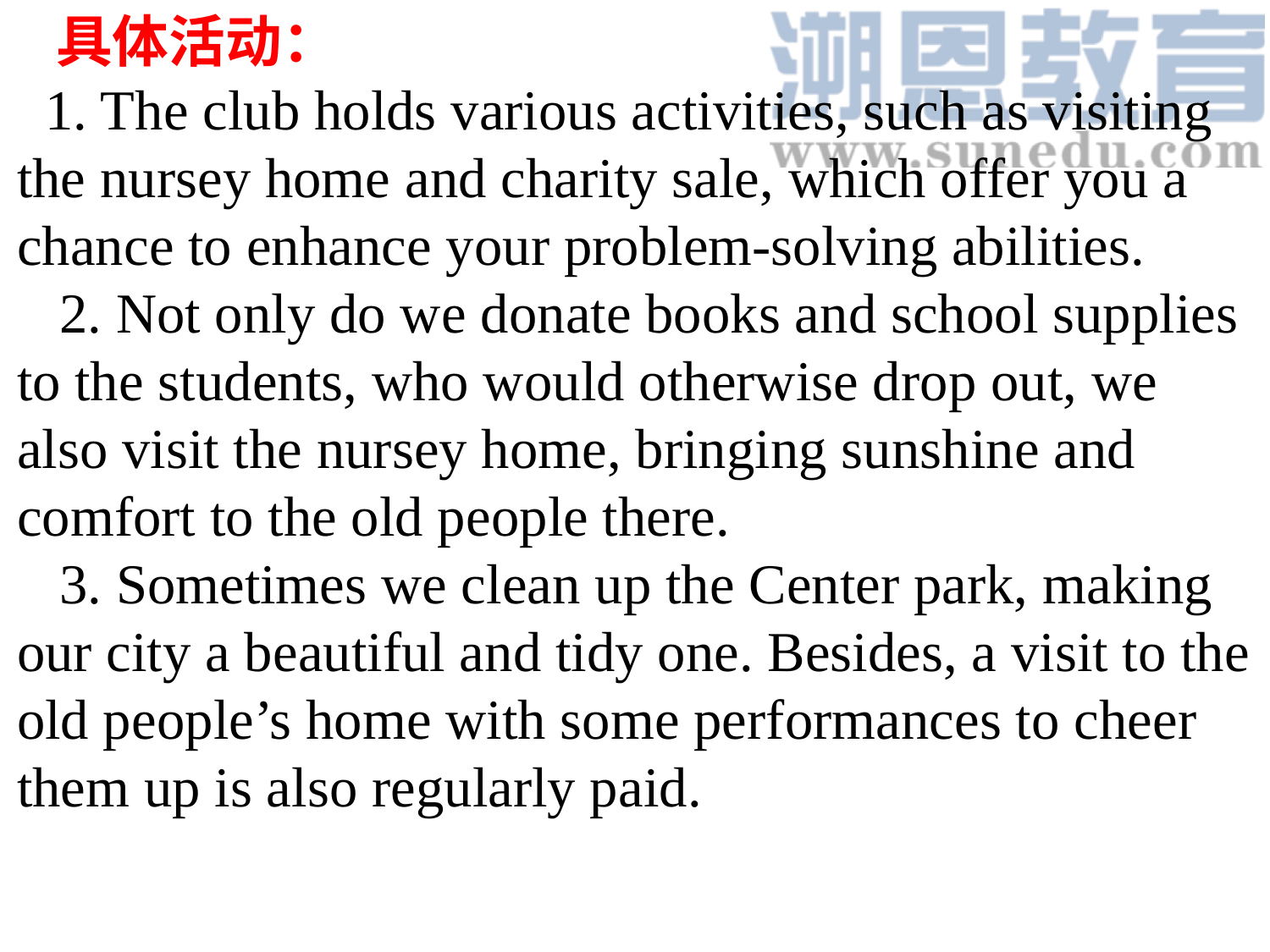

具体活动：
  1. The club holds various activities, such as visiting the nursey home and charity sale, which offer you a chance to enhance your problem-solving abilities.
   2. Not only do we donate books and school supplies to the students, who would otherwise drop out, we also visit the nursey home, bringing sunshine and comfort to the old people there.
   3. Sometimes we clean up the Center park, making our city a beautiful and tidy one. Besides, a visit to the old people’s home with some performances to cheer them up is also regularly paid.